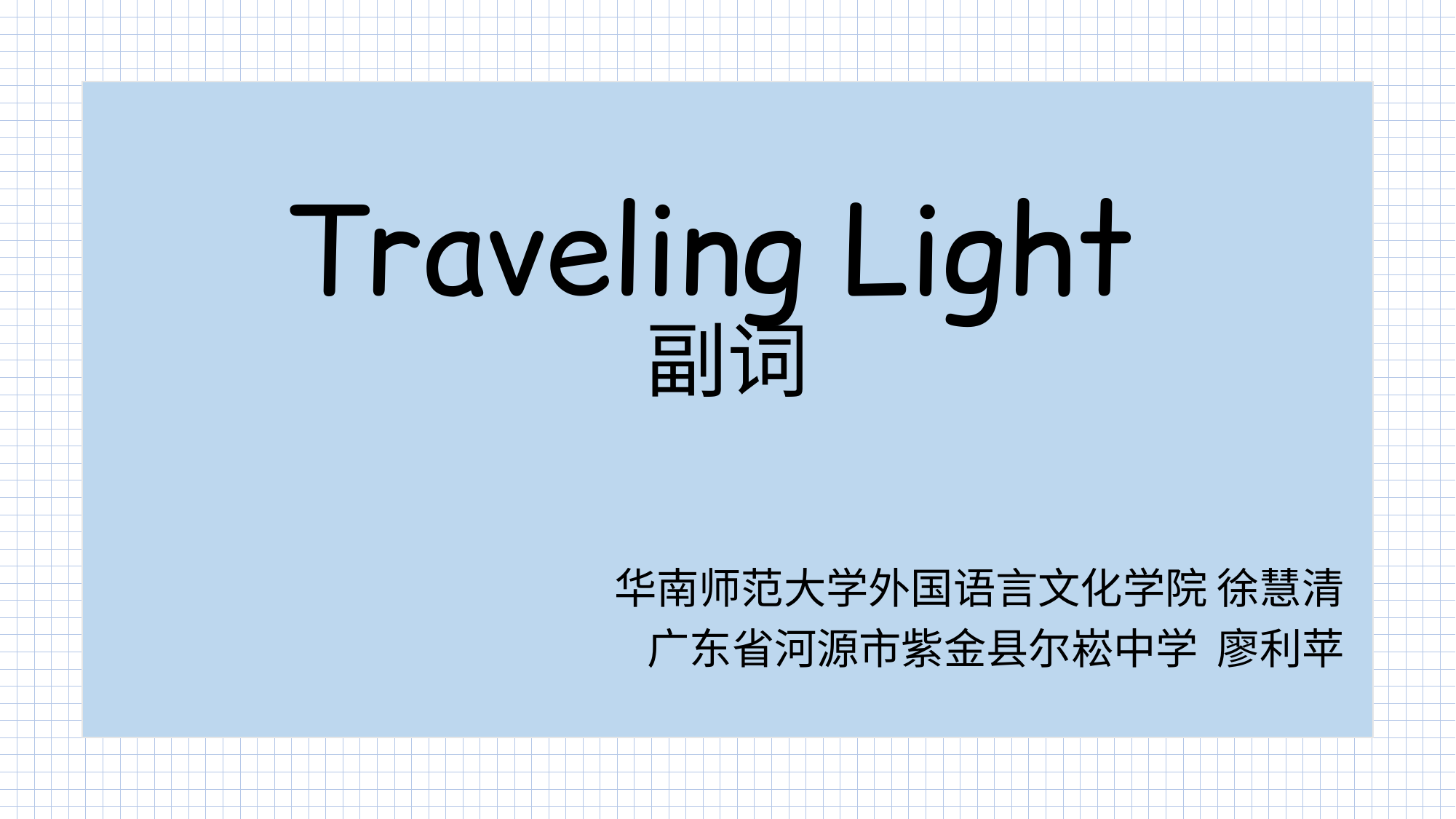

# Traveling Light 副词
华南师范大学外国语言文化学院 徐慧清
广东省河源市紫金县尔崧中学  廖利苹